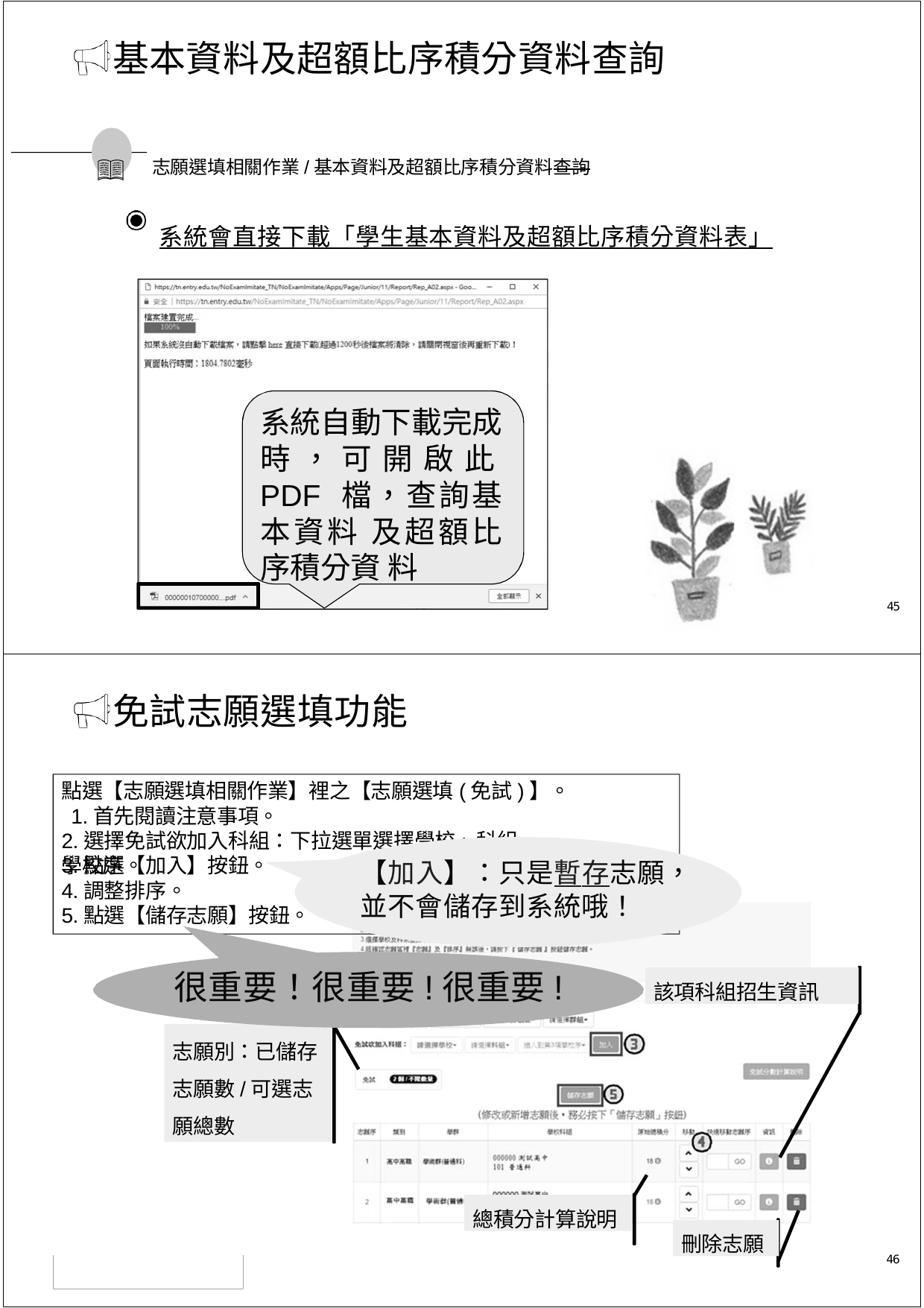

# 基本資料及超額比序積分資料查詢

📖 志願選填相關作業/基本資料及超額比序積分資料查詢

系統會直接下載「學生基本資料及超額比序積分資料表」

系統自動下載完成 時，可開啟此PDF 檔，查詢基本資料 及超額比序積分資 料
45

免試志願選填功能

點選【志願選填相關作業】裡之【志願選填(免試)】。 1.首先閱讀注意事項。
2.選擇免試欲加入科組：下拉選單選擇學校、科組、學校序。

3.點選【加入】按鈕。
4.調整排序。
5.點選【儲存志願】按鈕。

【加入】：只是暫存志願， 並不會儲存到系統哦！

很重要！很重要!很重要!

該項科組招生資訊

志願別：已儲存 志願數/可選志 願總數
總積分計算說明

刪除志願
46